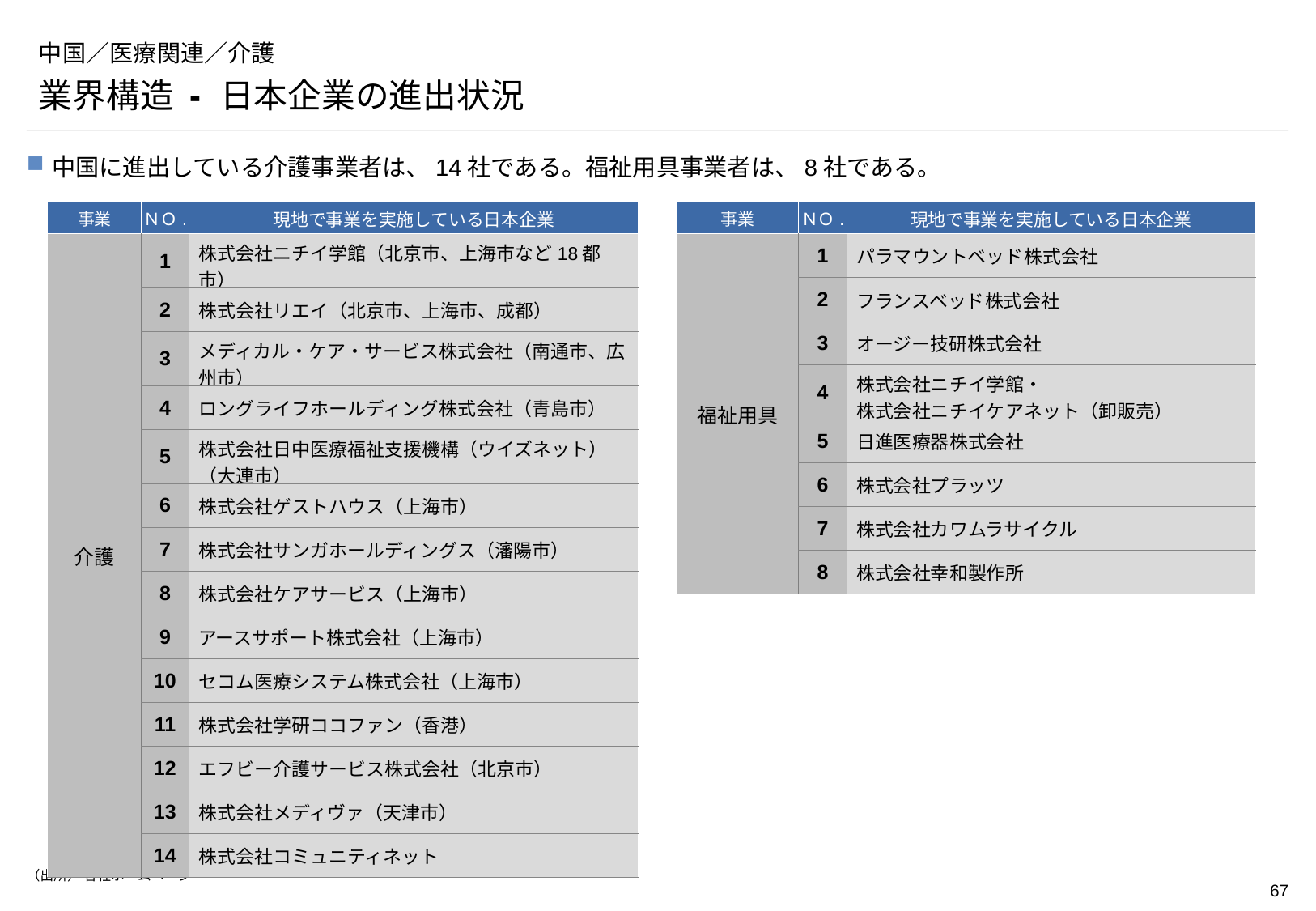

# 中国／医療関連／介護
業界構造 - 日本企業の進出状況
中国に進出している介護事業者は、14社である。福祉用具事業者は、8社である。
| 事業 | ＮＯ. | 現地で事業を実施している日本企業 |
| --- | --- | --- |
| 介護 | 1 | 株式会社ニチイ学館（北京市、上海市など18都市） |
|  | 2 | 株式会社リエイ（北京市、上海市、成都） |
|  | 3 | メディカル・ケア・サービス株式会社（南通市、広州市） |
|  | 4 | ロングライフホールディング株式会社（青島市） |
|  | 5 | 株式会社日中医療福祉支援機構（ウイズネット）（大連市） |
|  | 6 | 株式会社ゲストハウス（上海市） |
|  | 7 | 株式会社サンガホールディングス（瀋陽市） |
|  | 8 | 株式会社ケアサービス（上海市） |
|  | 9 | アースサポート株式会社（上海市） |
|  | 10 | セコム医療システム株式会社（上海市） |
|  | 11 | 株式会社学研ココファン（香港） |
|  | 12 | エフビー介護サービス株式会社（北京市） |
|  | 13 | 株式会社メディヴァ（天津市） |
|  | 14 | 株式会社コミュニティネット |
| 事業 | ＮＯ. | 現地で事業を実施している日本企業 |
| --- | --- | --- |
| 福祉用具 | 1 | パラマウントベッド株式会社 |
|  | 2 | フランスベッド株式会社 |
|  | 3 | オージー技研株式会社 |
|  | 4 | 株式会社ニチイ学館・ 株式会社ニチイケアネット（卸販売） |
|  | 5 | 日進医療器株式会社 |
|  | 6 | 株式会社プラッツ |
|  | 7 | 株式会社カワムラサイクル |
|  | 8 | 株式会社幸和製作所 |
（出所） 各社ホームページ